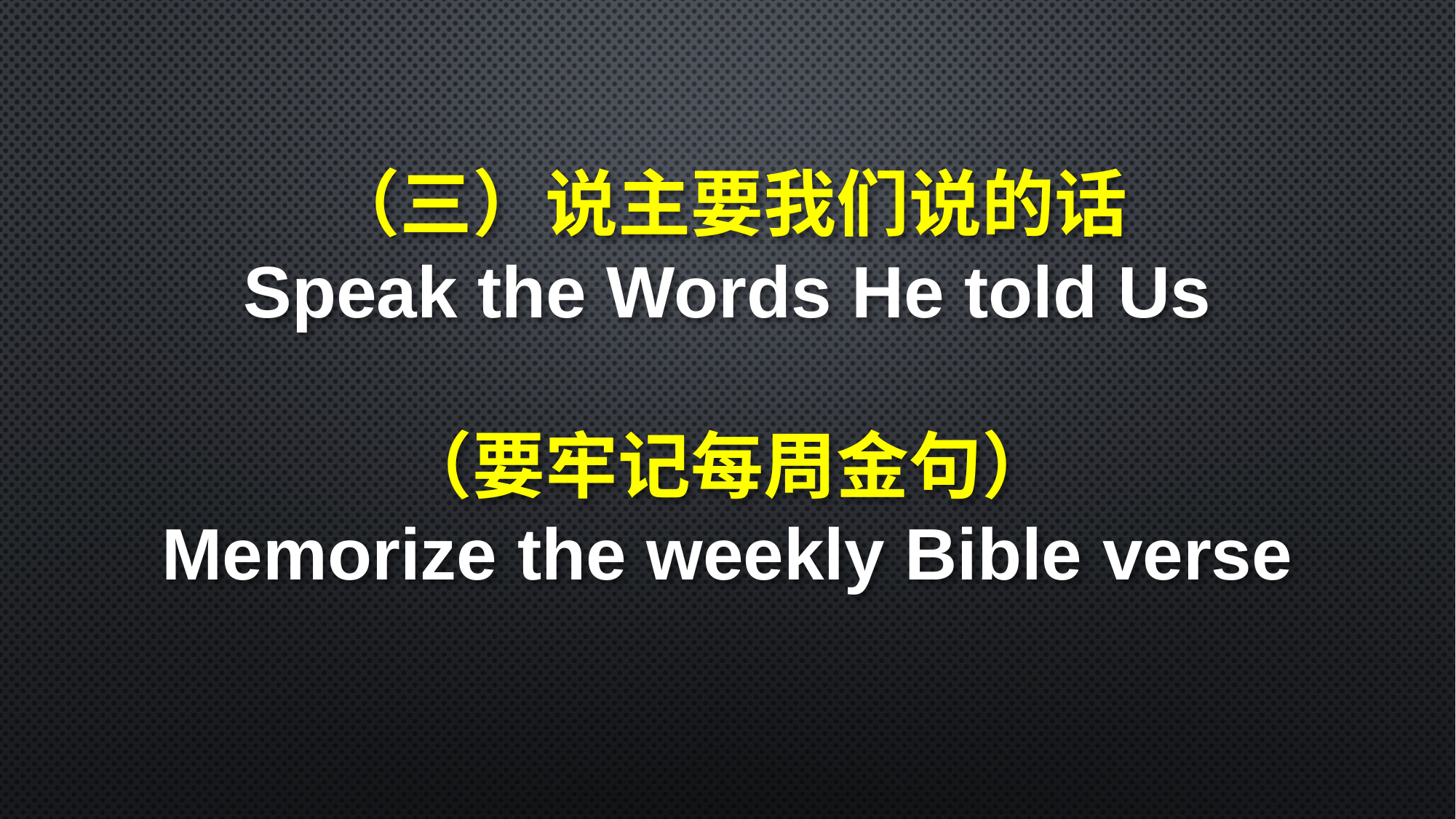

（三）说主要我们说的话
Speak the Words He told Us

（要牢记每周金句）
Memorize the weekly Bible verse